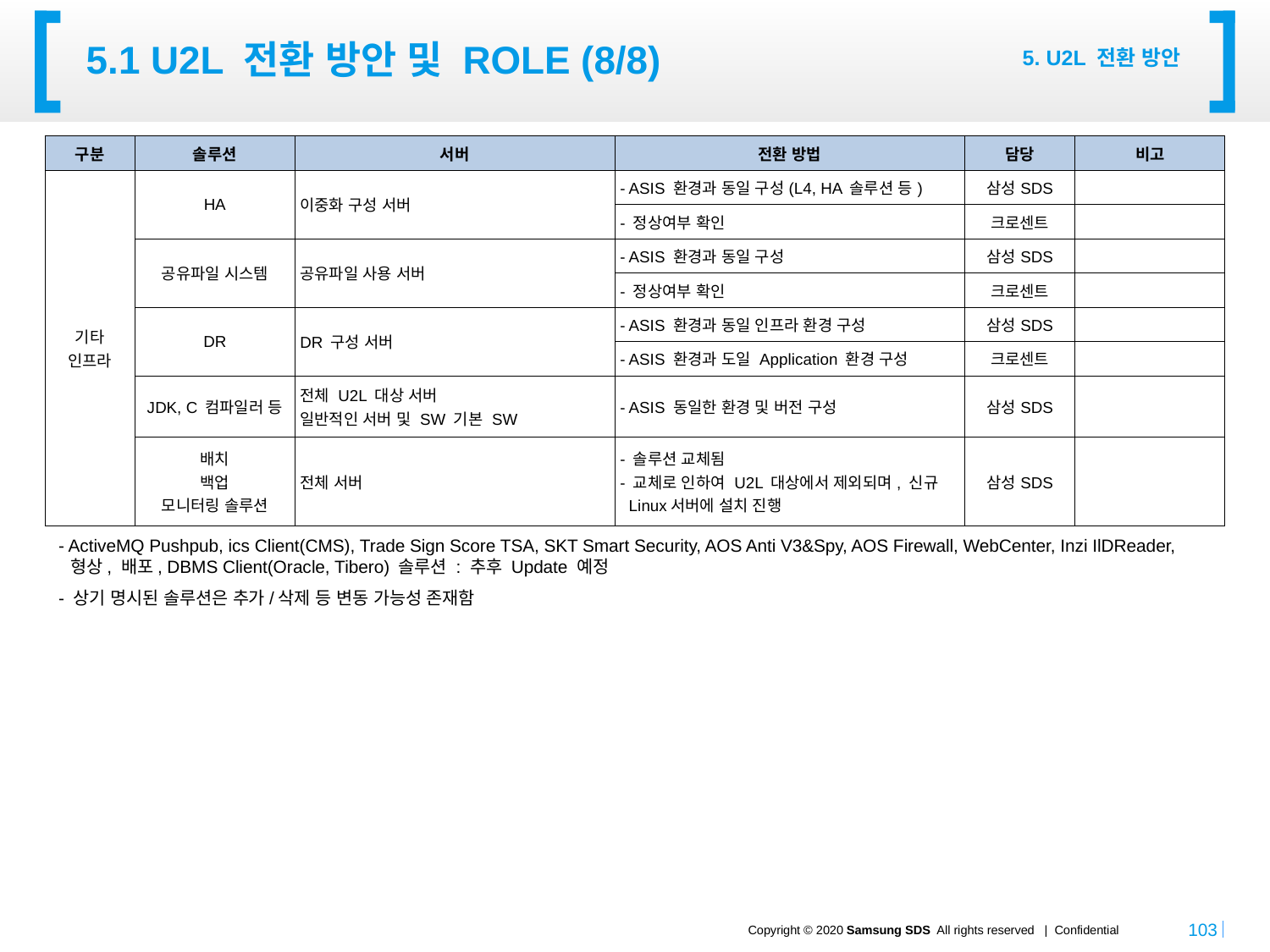

# 5.1 U2L 전환 방안 및 Role (8/8)
5. U2L 전환 방안
| 구분 | 솔루션 | 서버 | 전환 방법 | 담당 | 비고 |
| --- | --- | --- | --- | --- | --- |
| 기타 인프라 | HA | 이중화 구성 서버 | - ASIS 환경과 동일 구성(L4, HA 솔루션 등) | 삼성SDS |  |
|  |  |  | - 정상여부 확인 | 크로센트 |  |
|  | 공유파일 시스템 | 공유파일 사용 서버 | - ASIS 환경과 동일 구성 | 삼성SDS |  |
|  |  |  | - 정상여부 확인 | 크로센트 |  |
|  | DR | DR 구성 서버 | - ASIS 환경과 동일 인프라 환경 구성 | 삼성SDS |  |
|  |  |  | - ASIS 환경과 도일 Application 환경 구성 | 크로센트 |  |
|  | JDK, C 컴파일러 등 | 전체 U2L 대상 서버 일반적인 서버 및 SW 기본 SW | - ASIS 동일한 환경 및 버전 구성 | 삼성SDS |  |
|  | 배치 백업 모니터링 솔루션 | 전체 서버 | - 솔루션 교체됨 - 교체로 인하여 U2L 대상에서 제외되며, 신규 Linux서버에 설치 진행 | 삼성SDS |  |
- ActiveMQ Pushpub, ics Client(CMS), Trade Sign Score TSA, SKT Smart Security, AOS Anti V3&Spy, AOS Firewall, WebCenter, Inzi IlDReader,
  형상, 배포, DBMS Client(Oracle, Tibero) 솔루션 : 추후 Update 예정
- 상기 명시된 솔루션은 추가/삭제 등 변동 가능성 존재함